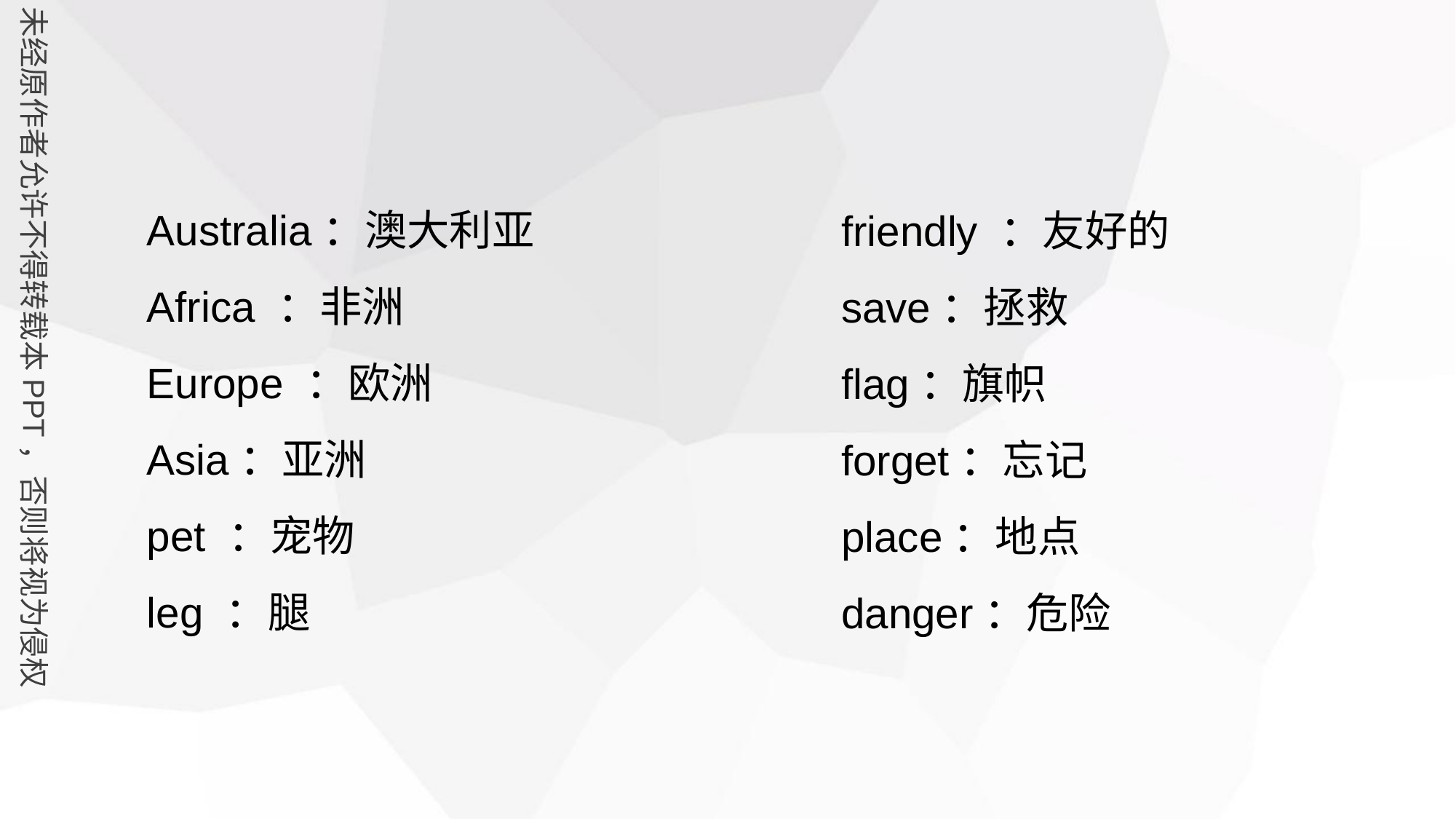

Australia：澳大利亚
Africa ：非洲
Europe ：欧洲
Asia：亚洲
pet ：宠物
leg ：腿
friendly ：友好的
save：拯救
flag：旗帜
forget：忘记
place：地点
danger：危险